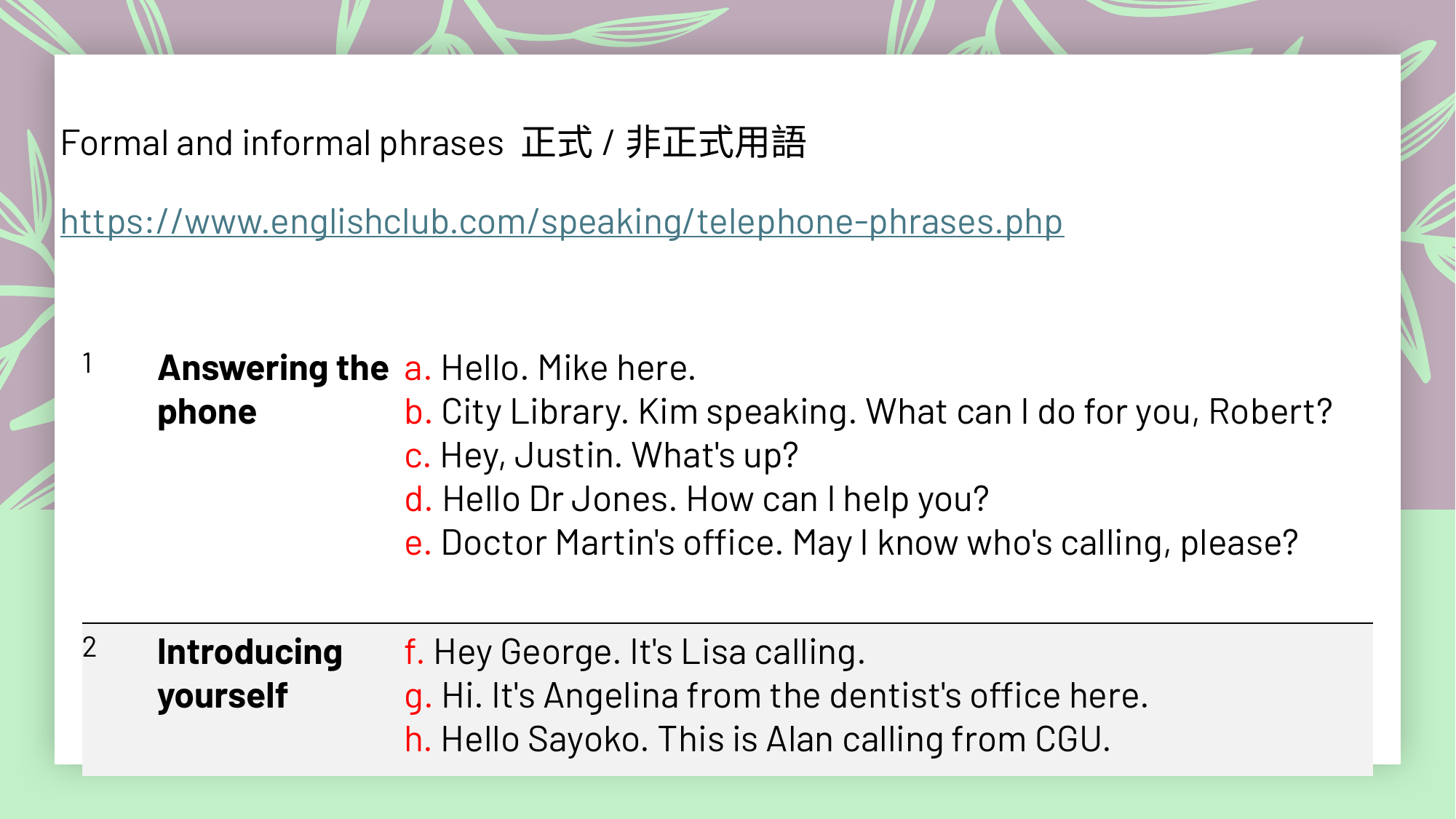

# Formal and informal phrases 正式/非正式用語 https://www.englishclub.com/speaking/telephone-phrases.php
|  |  |  |
| --- | --- | --- |
| 1 | Answering the phone | a. Hello. Mike here.  b. City Library. Kim speaking. What can I do for you, Robert? c. Hey, Justin. What's up? d. Hello Dr Jones. How can I help you? e. Doctor Martin's office. May I know who's calling, please? |
| 2 | Introducing yourself | f. Hey George. It's Lisa calling.  g. Hi. It's Angelina from the dentist's office here.  h. Hello Sayoko. This is Alan calling from CGU. |